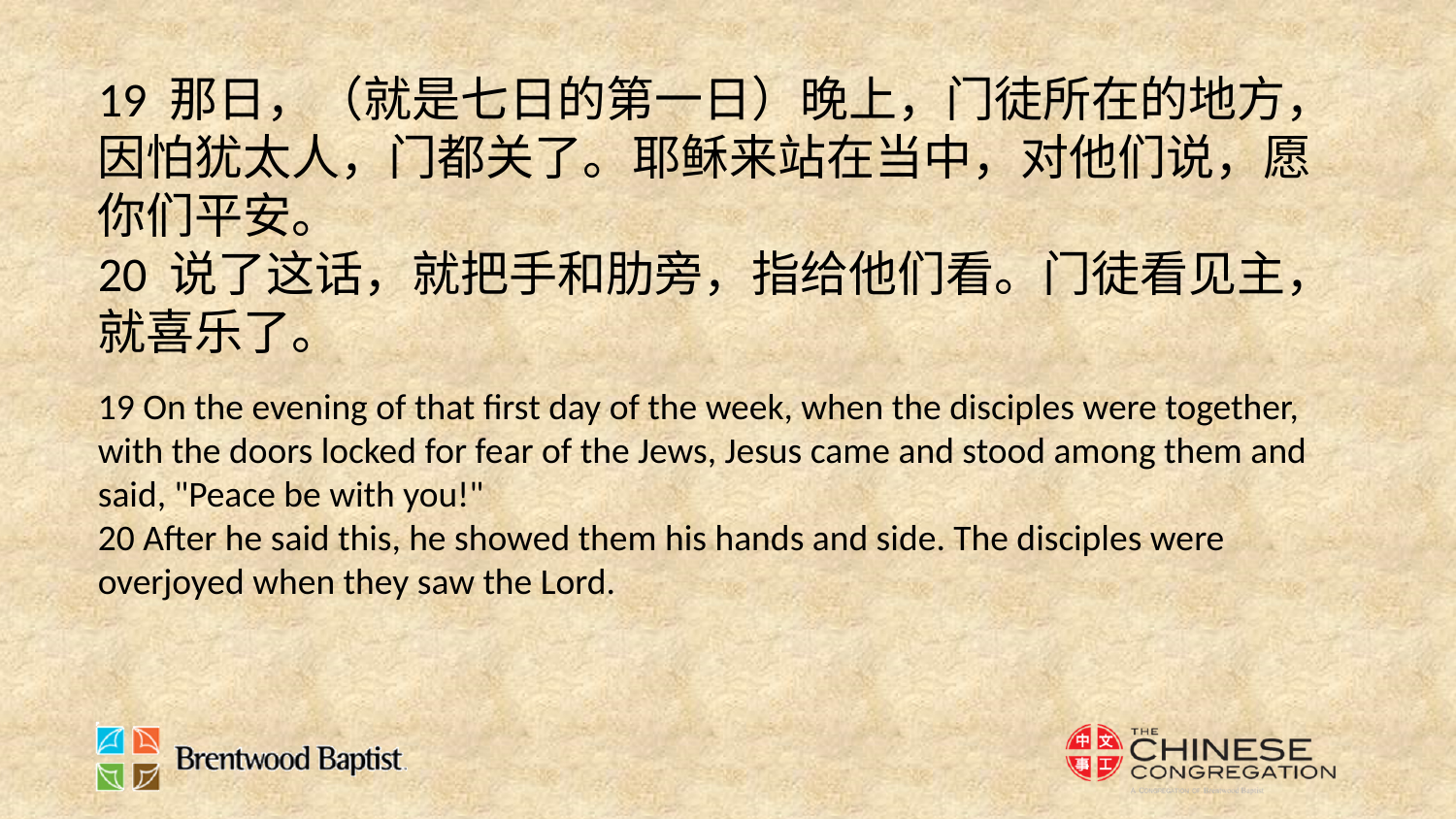

19 那日，（就是七日的第一日）晚上，门徒所在的地方，因怕犹太人，门都关了。耶稣来站在当中，对他们说，愿你们平安。
20 说了这话，就把手和肋旁，指给他们看。门徒看见主，就喜乐了。

19 On the evening of that first day of the week, when the disciples were together, with the doors locked for fear of the Jews, Jesus came and stood among them and said, "Peace be with you!"
20 After he said this, he showed them his hands and side. The disciples were overjoyed when they saw the Lord.